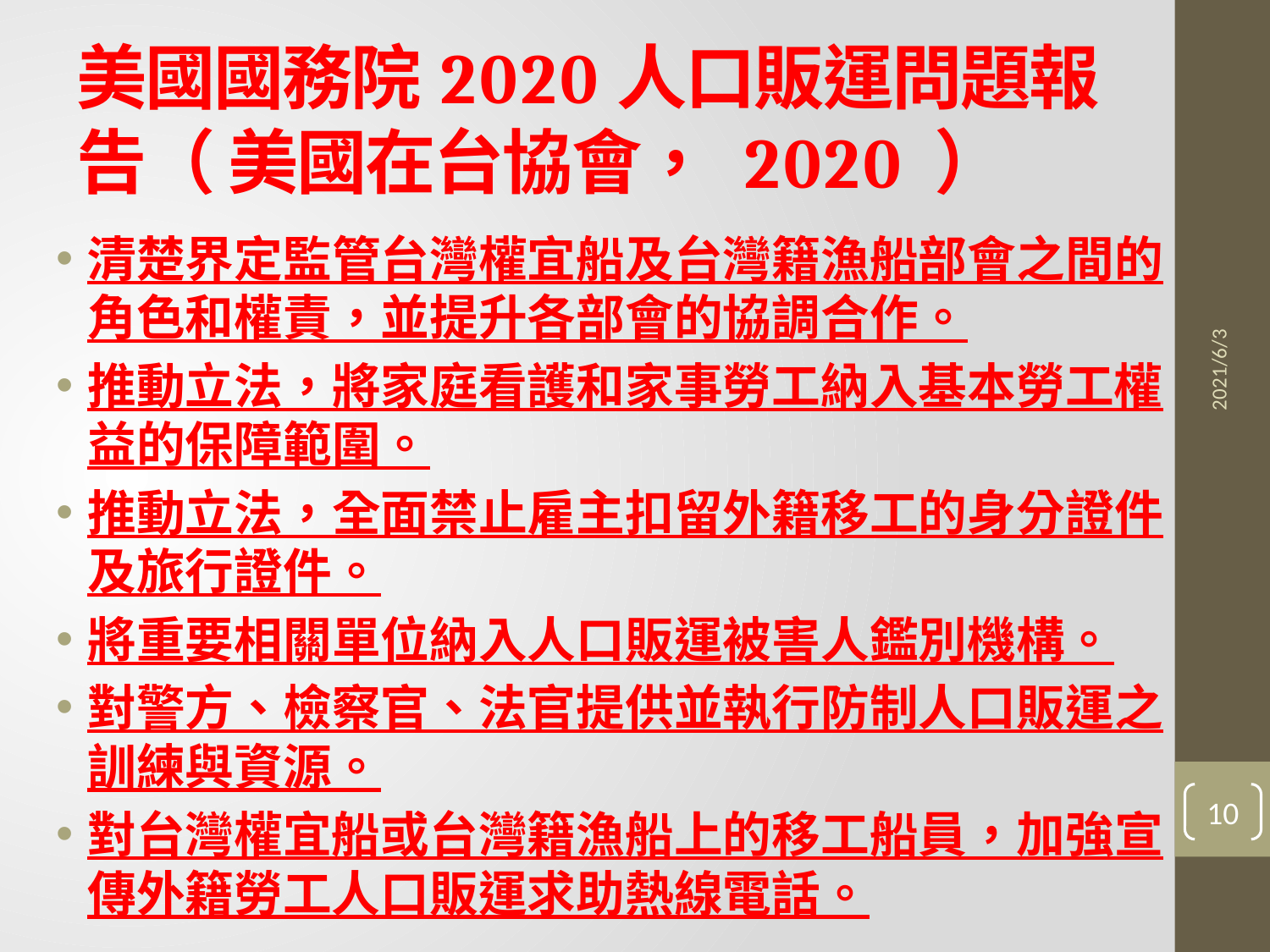

# 美國國務院2020人口販運問題報告（ 美國在台協會， 2020 ）
清楚界定監管台灣權宜船及台灣籍漁船部會之間的角色和權責，並提升各部會的協調合作。
推動立法，將家庭看護和家事勞工納入基本勞工權益的保障範圍。
推動立法，全面禁止雇主扣留外籍移工的身分證件及旅行證件。
將重要相關單位納入人口販運被害人鑑別機構。
對警方、檢察官、法官提供並執行防制人口販運之訓練與資源。
對台灣權宜船或台灣籍漁船上的移工船員，加強宣傳外籍勞工人口販運求助熱線電話。

2021/6/3

10